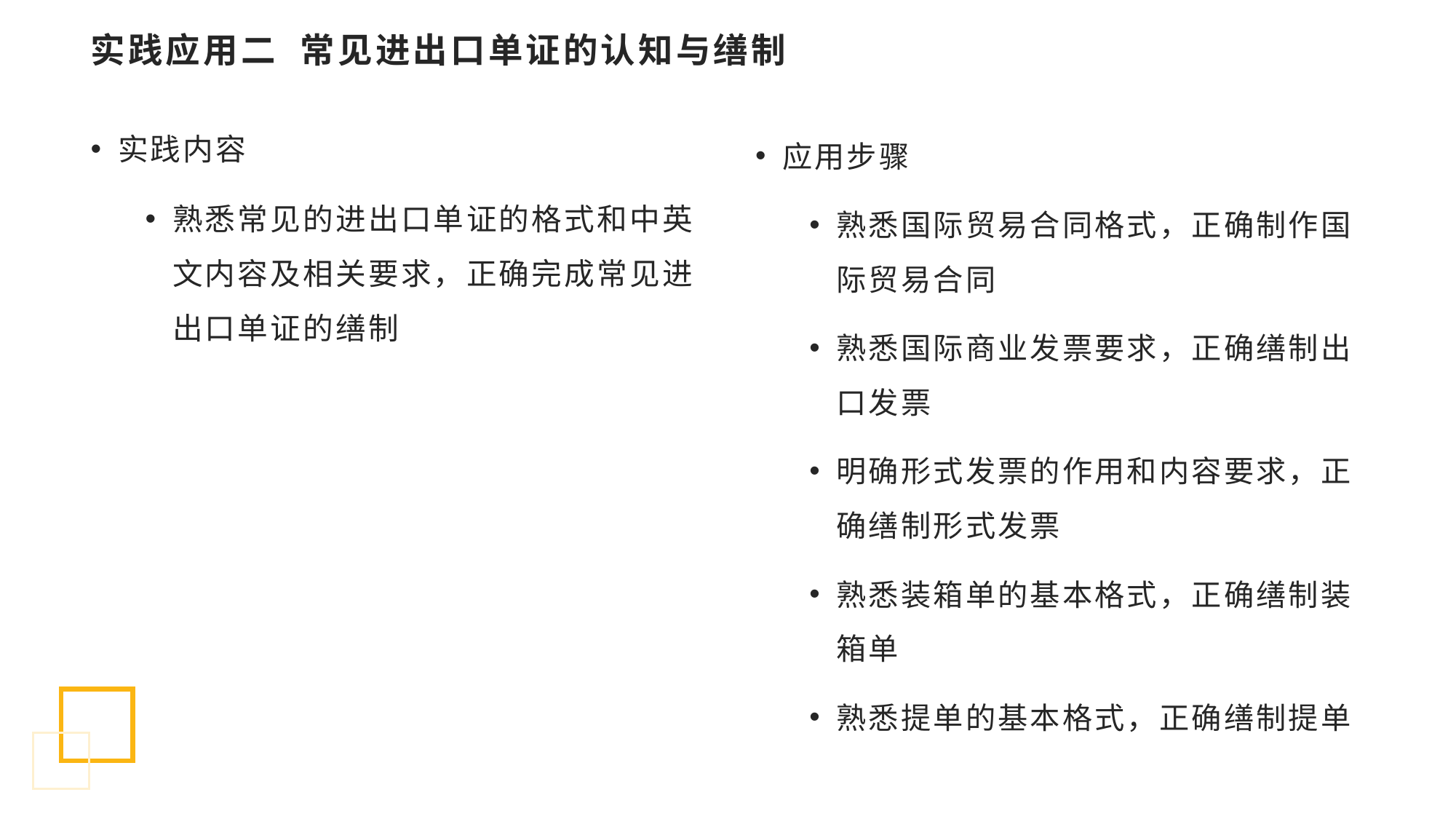

# 实践应用二  常见进出口单证的认知与缮制
应用步骤
熟悉国际贸易合同格式，正确制作国际贸易合同
熟悉国际商业发票要求，正确缮制出口发票
明确形式发票的作用和内容要求，正确缮制形式发票
熟悉装箱单的基本格式，正确缮制装箱单
熟悉提单的基本格式，正确缮制提单
实践内容
熟悉常见的进出口单证的格式和中英文内容及相关要求，正确完成常见进出口单证的缮制